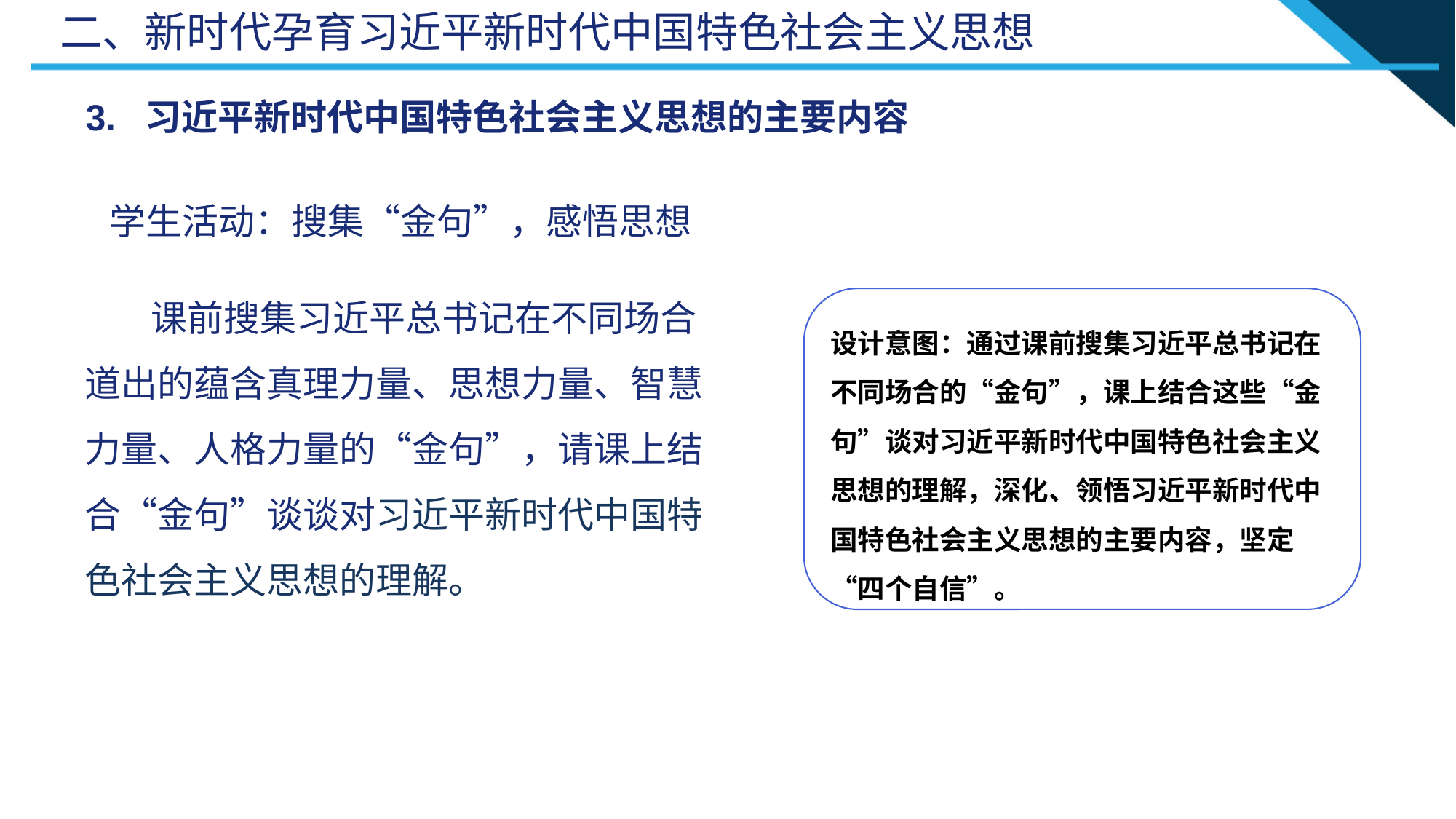

二、新时代孕育习近平新时代中国特色社会主义思想
  3.  习近平新时代中国特色社会主义思想的主要内容
  学生活动：搜集“金句”，感悟思想

       课前搜集习近平总书记在不同场合道出的蕴含真理力量、思想力量、智慧力量、人格力量的“金句”，请课上结合“金句”谈谈对习近平新时代中国特色社会主义思想的理解。
设计意图：通过课前搜集习近平总书记在不同场合的“金句”，课上结合这些“金句”谈对习近平新时代中国特色社会主义思想的理解，深化、领悟习近平新时代中国特色社会主义思想的主要内容，坚定“四个自信”。